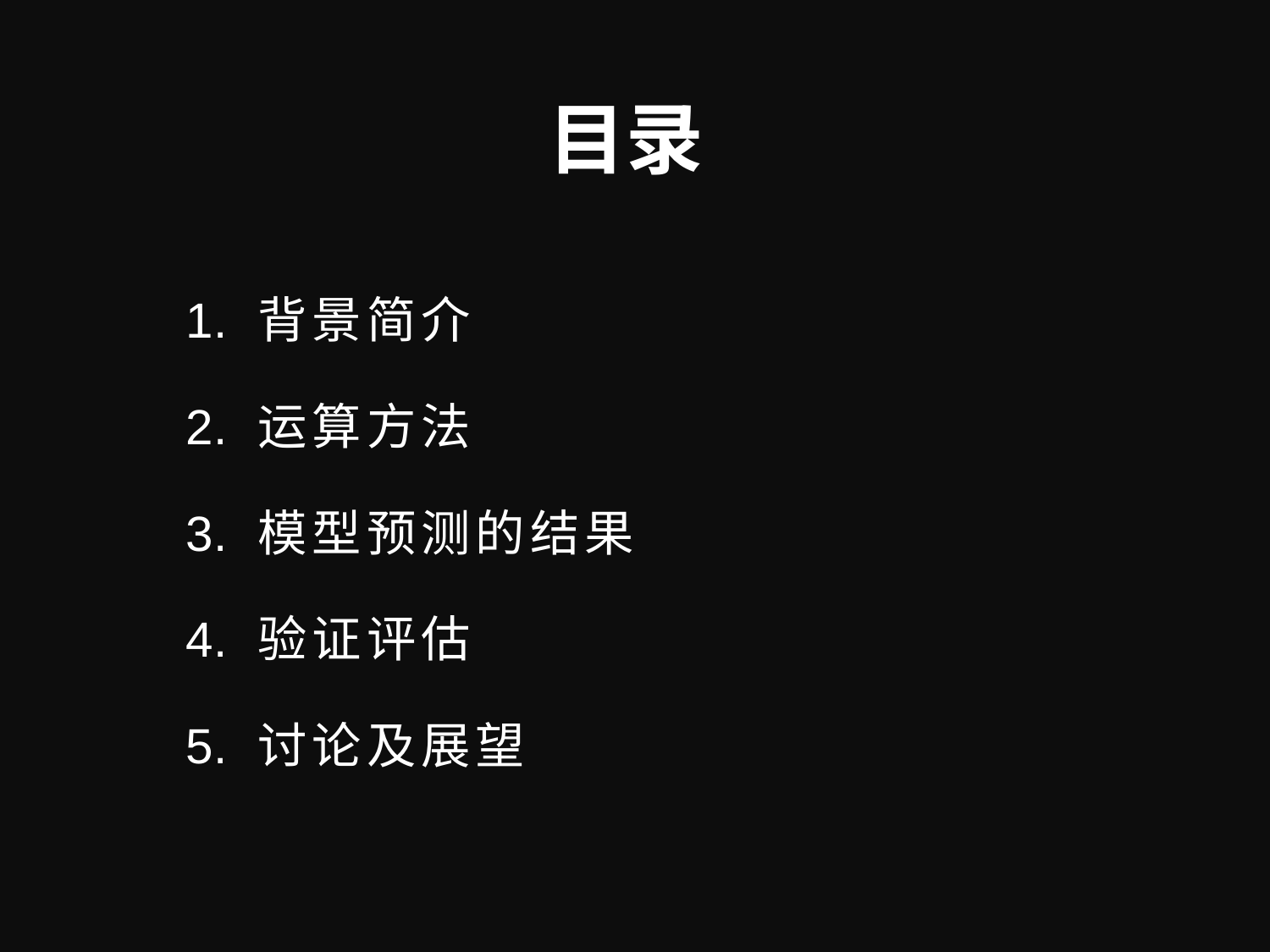

# 目录
背景简介
运算方法
模型预测的结果
验证评估
讨论及展望